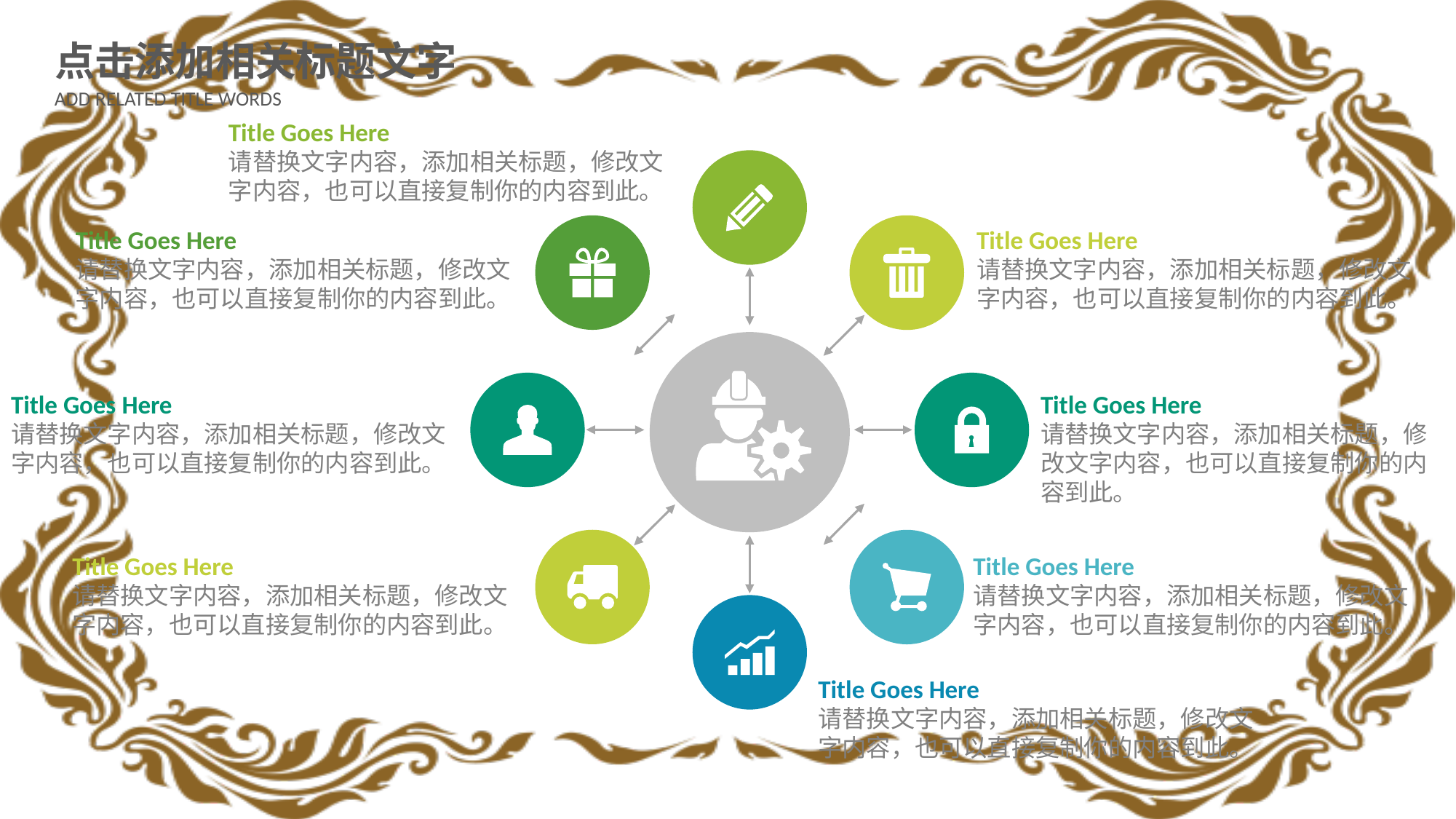

点击添加相关标题文字
ADD RELATED TITLE WORDS
Title Goes Here
请替换文字内容，添加相关标题，修改文字内容，也可以直接复制你的内容到此。

Title Goes Here
请替换文字内容，添加相关标题，修改文字内容，也可以直接复制你的内容到此。
Title Goes Here
请替换文字内容，添加相关标题，修改文字内容，也可以直接复制你的内容到此。

Title Goes Here
请替换文字内容，添加相关标题，修改文字内容，也可以直接复制你的内容到此。
Title Goes Here
请替换文字内容，添加相关标题，修改文字内容，也可以直接复制你的内容到此。

Title Goes Here
请替换文字内容，添加相关标题，修改文字内容，也可以直接复制你的内容到此。
Title Goes Here
请替换文字内容，添加相关标题，修改文字内容，也可以直接复制你的内容到此。

Title Goes Here
请替换文字内容，添加相关标题，修改文字内容，也可以直接复制你的内容到此。